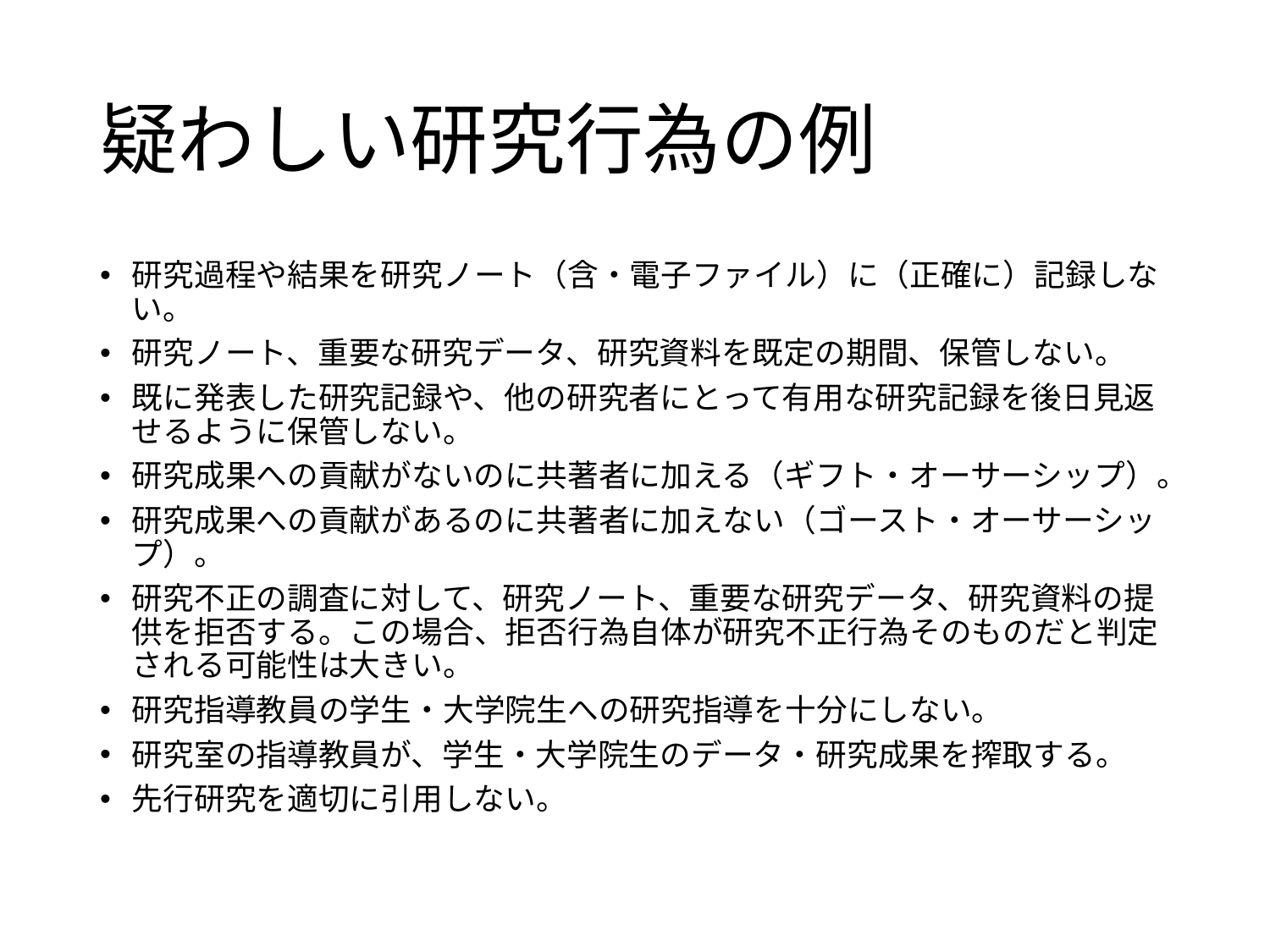

# 疑わしい研究行為の例
研究過程や結果を研究ノート（含・電子ファイル）に（正確に）記録しない。
研究ノート、重要な研究データ、研究資料を既定の期間、保管しない。
既に発表した研究記録や、他の研究者にとって有用な研究記録を後日見返せるように保管しない。
研究成果への貢献がないのに共著者に加える（ギフト・オーサーシップ）。
研究成果への貢献があるのに共著者に加えない（ゴースト・オーサーシップ）。
研究不正の調査に対して、研究ノート、重要な研究データ、研究資料の提供を拒否する。この場合、拒否行為自体が研究不正行為そのものだと判定される可能性は大きい。
研究指導教員の学生・大学院生への研究指導を十分にしない。
研究室の指導教員が、学生・大学院生のデータ・研究成果を搾取する。
先行研究を適切に引用しない。